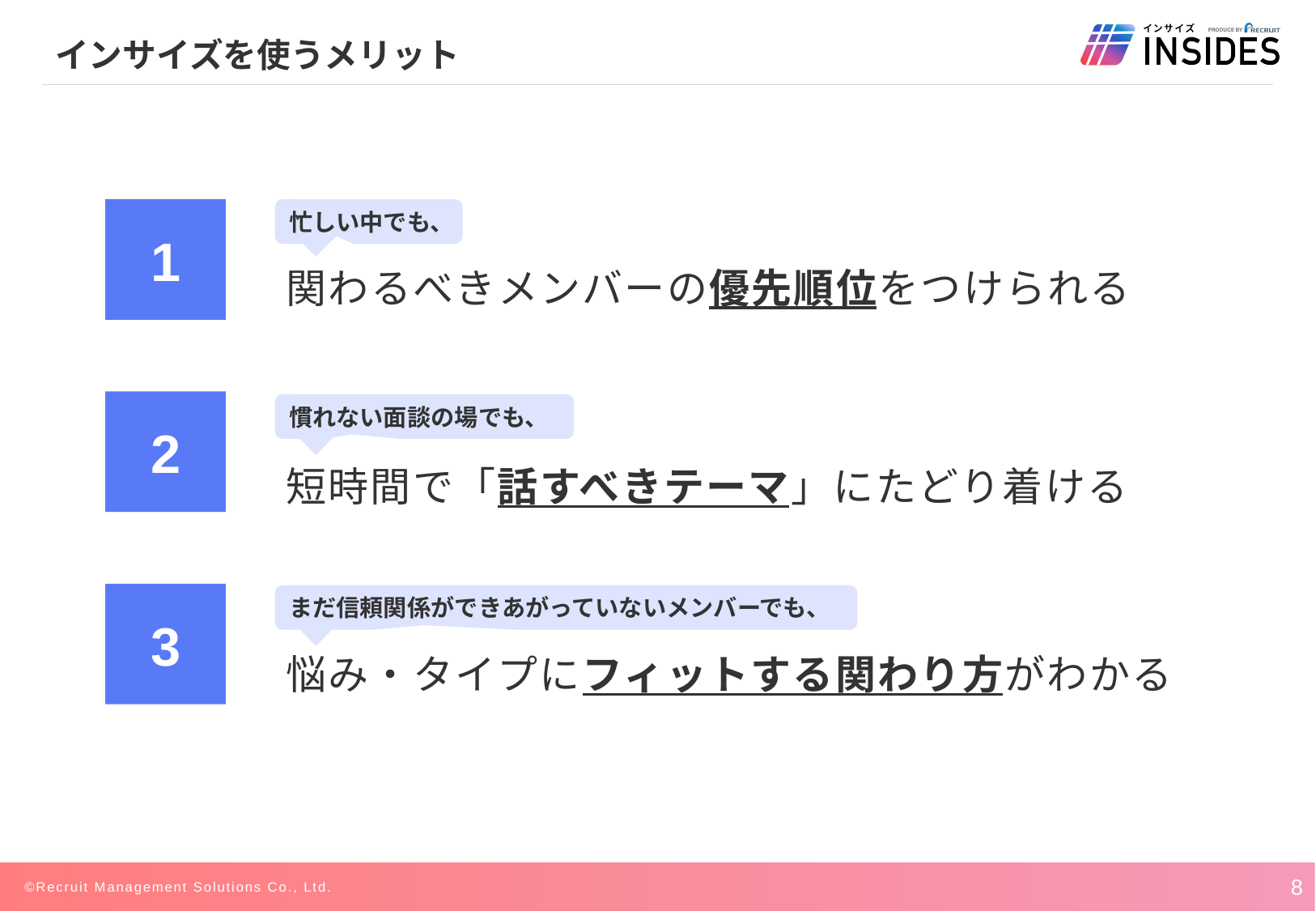

# インサイズを使うメリット
1
忙しい中でも、

関わるべきメンバーの優先順位をつけられる
2
慣れない面談の場でも、

短時間で「話すべきテーマ」にたどり着ける
3
まだ信頼関係ができあがっていないメンバーでも、

悩み・タイプにフィットする関わり方がわかる